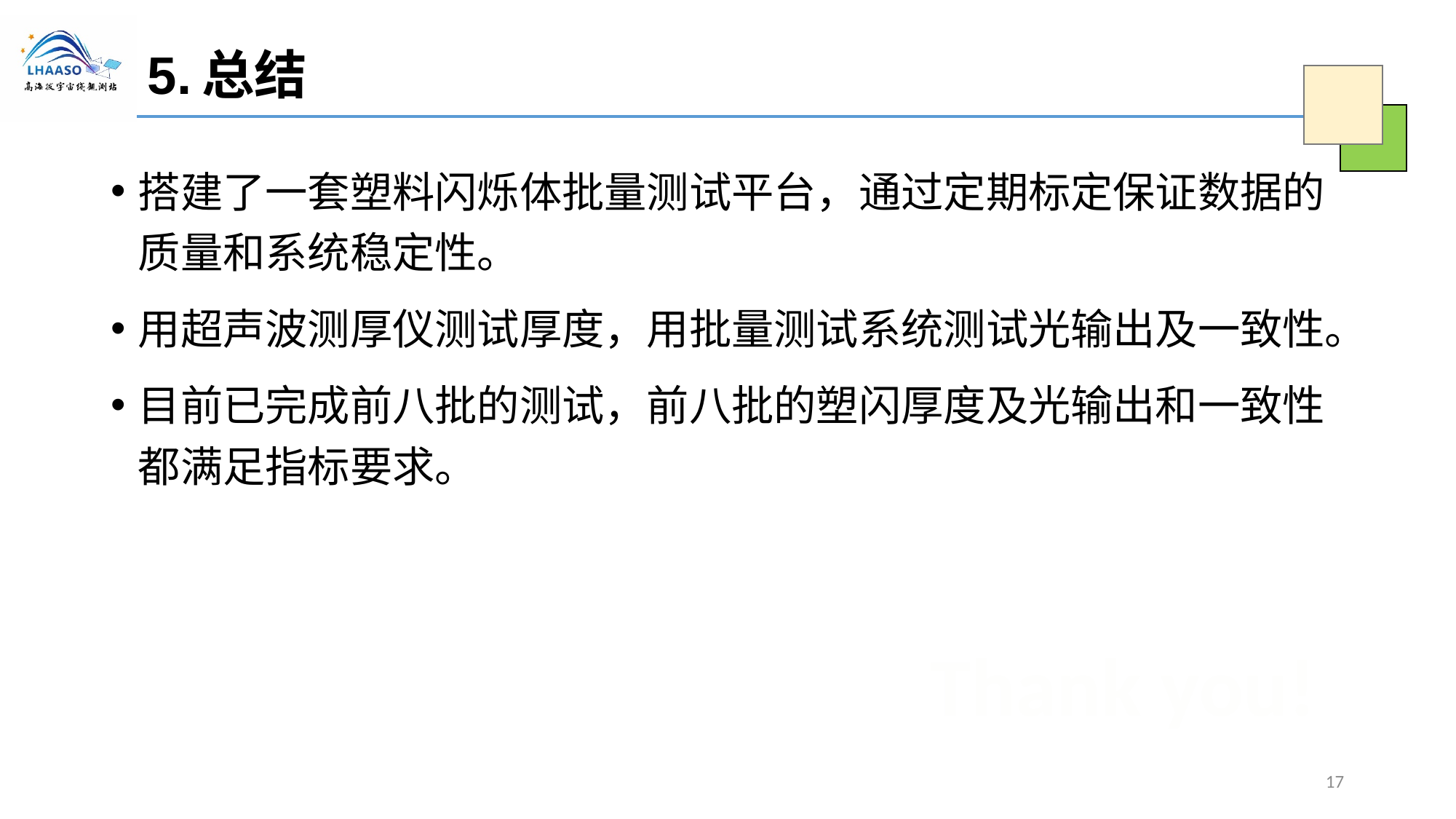

# 5.总结
搭建了一套塑料闪烁体批量测试平台，通过定期标定保证数据的质量和系统稳定性。
用超声波测厚仪测试厚度，用批量测试系统测试光输出及一致性。
目前已完成前八批的测试，前八批的塑闪厚度及光输出和一致性都满足指标要求。

Thank you!
17